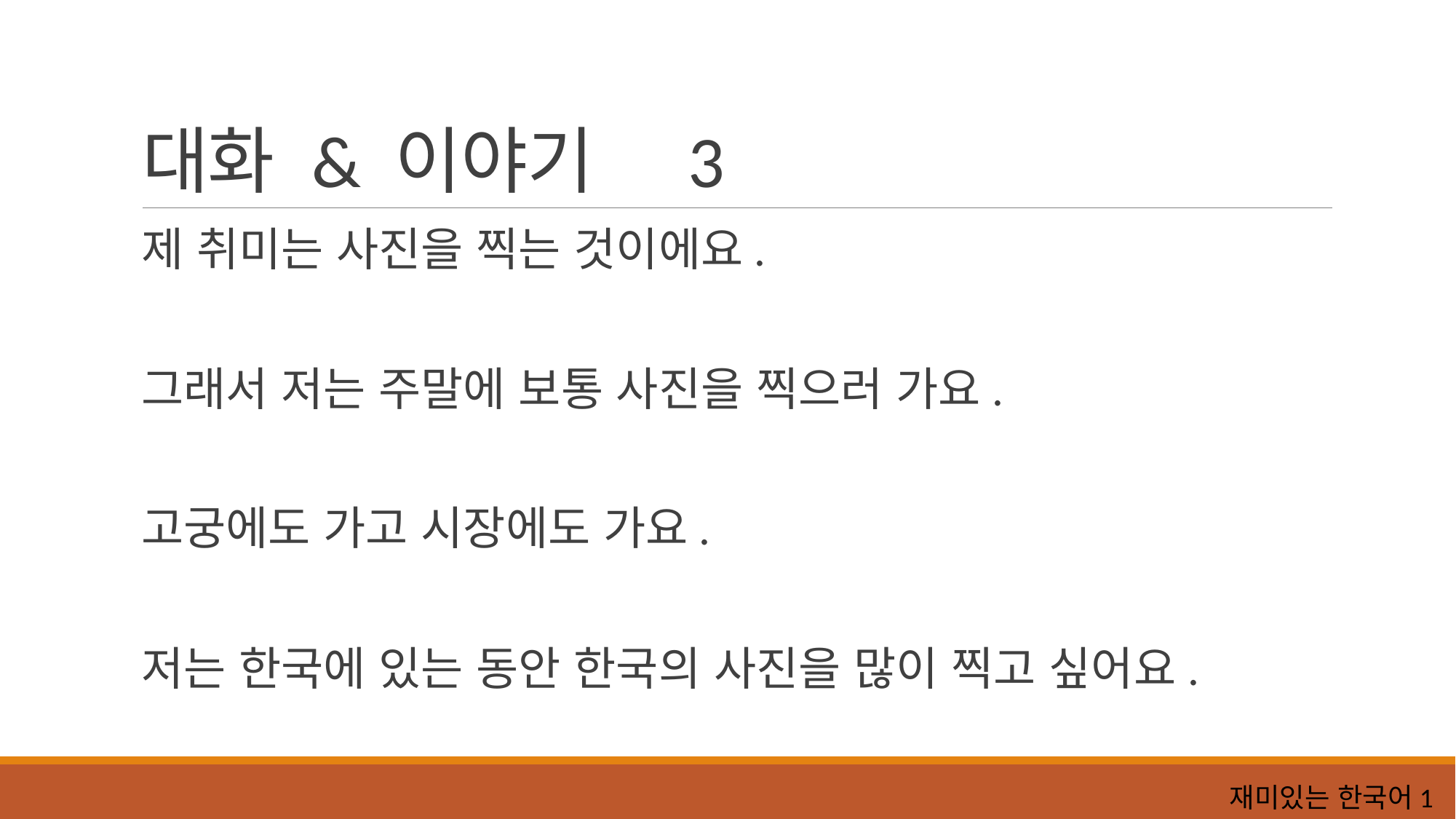

# 대화 & 이야기	3
제 취미는 사진을 찍는 것이에요.

그래서 저는 주말에 보통 사진을 찍으러 가요.

고궁에도 가고 시장에도 가요.

저는 한국에 있는 동안 한국의 사진을 많이 찍고 싶어요.
재미있는 한국어1